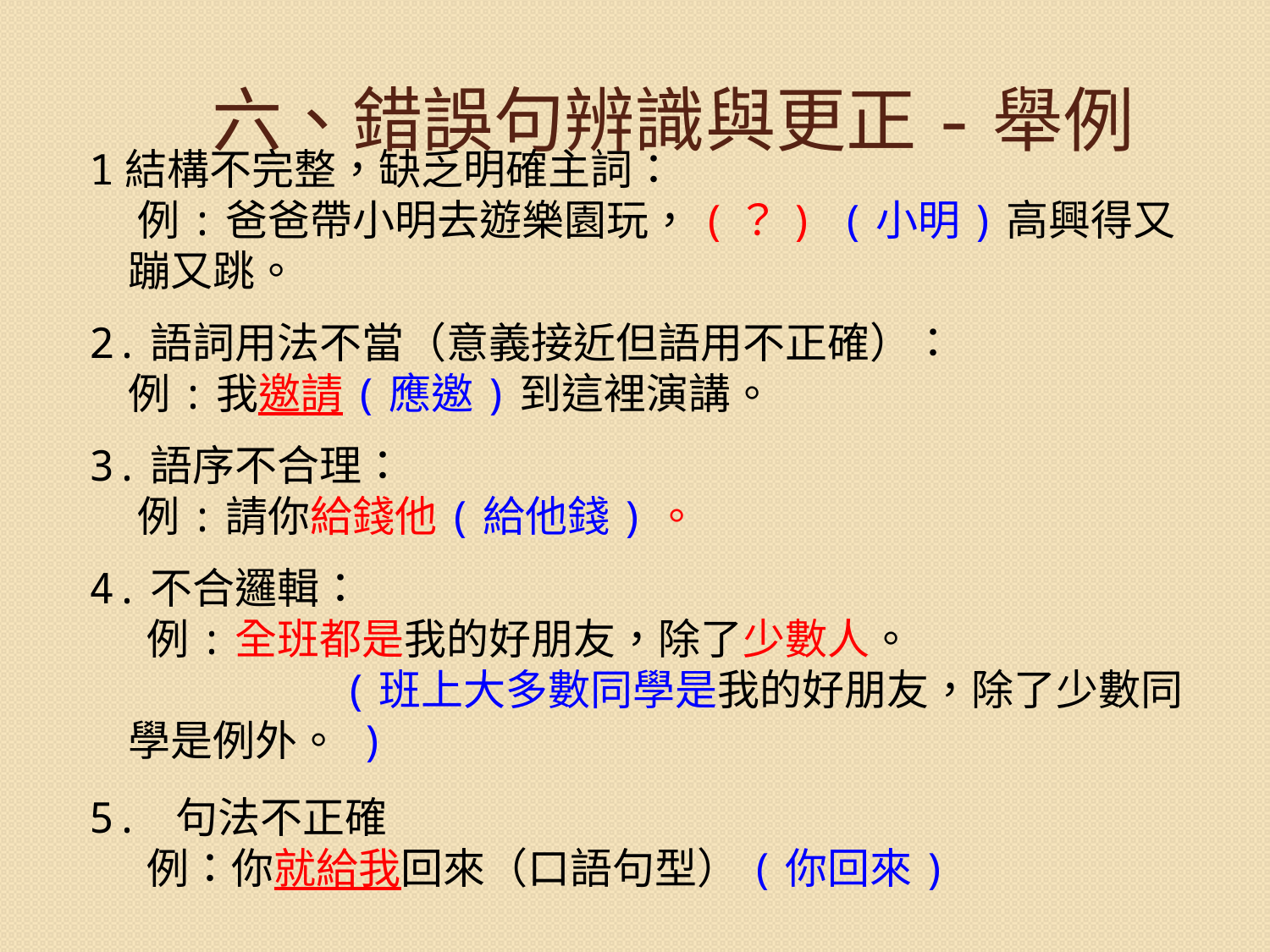

# 六、錯誤句辨識與更正-舉例
1結構不完整，缺乏明確主詞：
    例:爸爸帶小明去遊樂園玩，(？) (小明)高興得又蹦又跳。
2.語詞用法不當（意義接近但語用不正確）：
   例:我邀請(應邀)到這裡演講。
3.語序不合理：
    例:請你給錢他(給他錢)。
4.不合邏輯：
     例:全班都是我的好朋友，除了少數人。
          (班上大多數同學是我的好朋友，除了少數同學是例外。 )
5. 句法不正確
     例：你就給我回來（口語句型）(你回來)